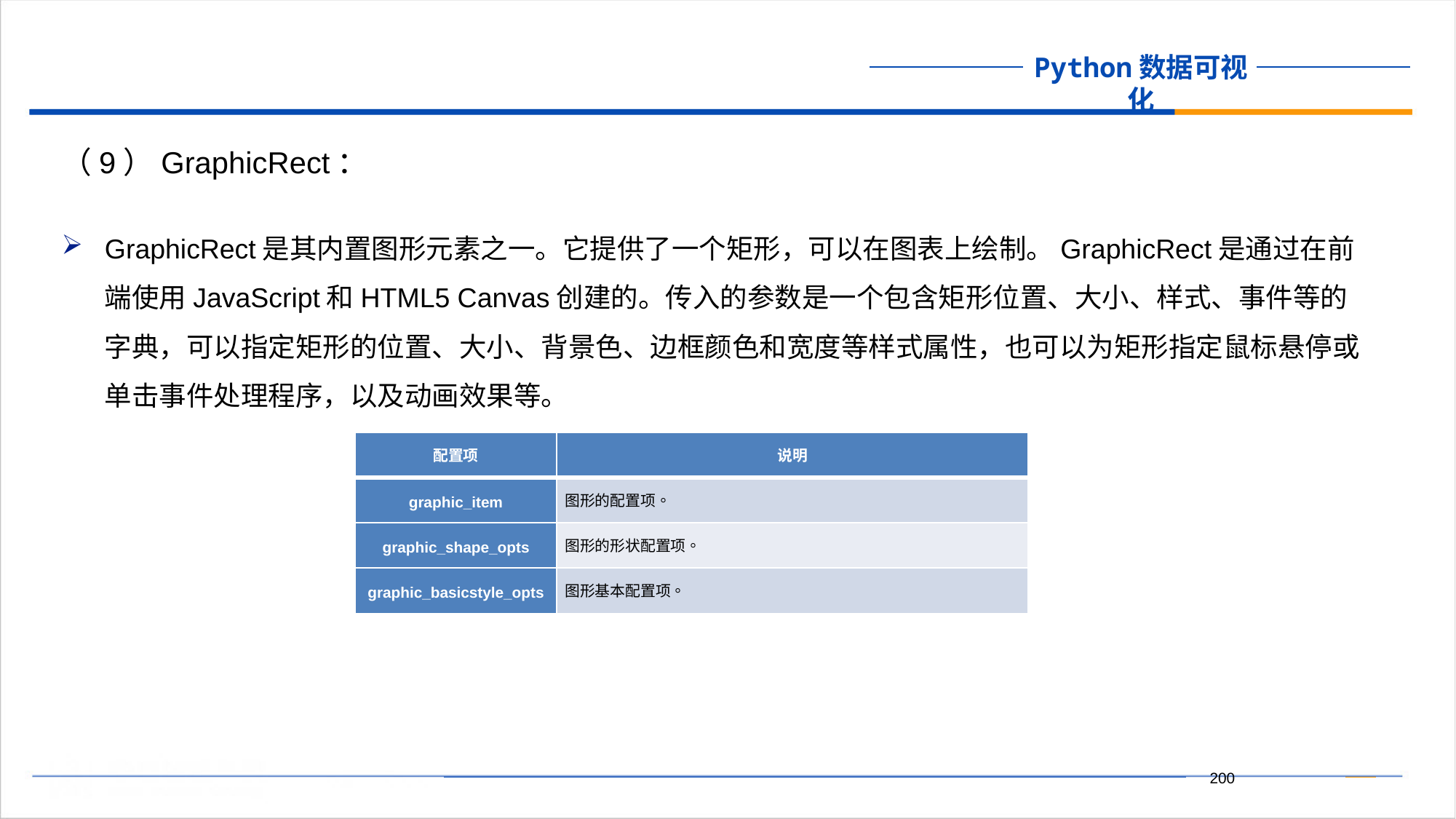

（9）GraphicRect：
GraphicRect是其内置图形元素之一。它提供了一个矩形，可以在图表上绘制。GraphicRect是通过在前端使用JavaScript和HTML5 Canvas创建的。传入的参数是一个包含矩形位置、大小、样式、事件等的字典，可以指定矩形的位置、大小、背景色、边框颜色和宽度等样式属性，也可以为矩形指定鼠标悬停或单击事件处理程序，以及动画效果等。
| 配置项 | 说明 |
| --- | --- |
| graphic\_item | 图形的配置项。 |
| graphic\_shape\_opts | 图形的形状配置项。 |
| graphic\_basicstyle\_opts | 图形基本配置项。 |